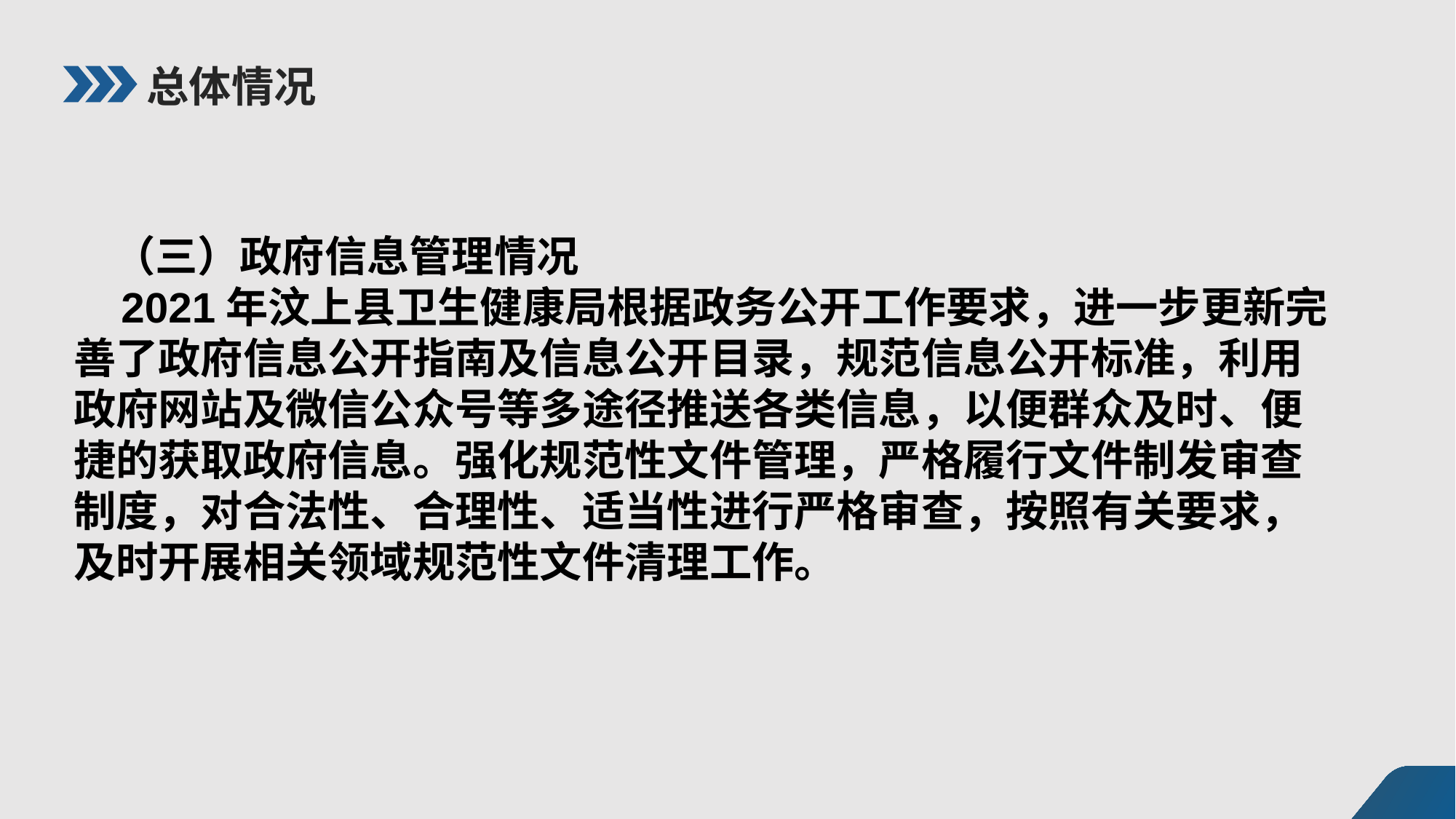

总体情况
   （三）政府信息管理情况
    2021年汶上县卫生健康局根据政务公开工作要求，进一步更新完善了政府信息公开指南及信息公开目录，规范信息公开标准，利用政府网站及微信公众号等多途径推送各类信息，以便群众及时、便捷的获取政府信息。强化规范性文件管理，严格履行文件制发审查制度，对合法性、合理性、适当性进行严格审查，按照有关要求，及时开展相关领域规范性文件清理工作。
7